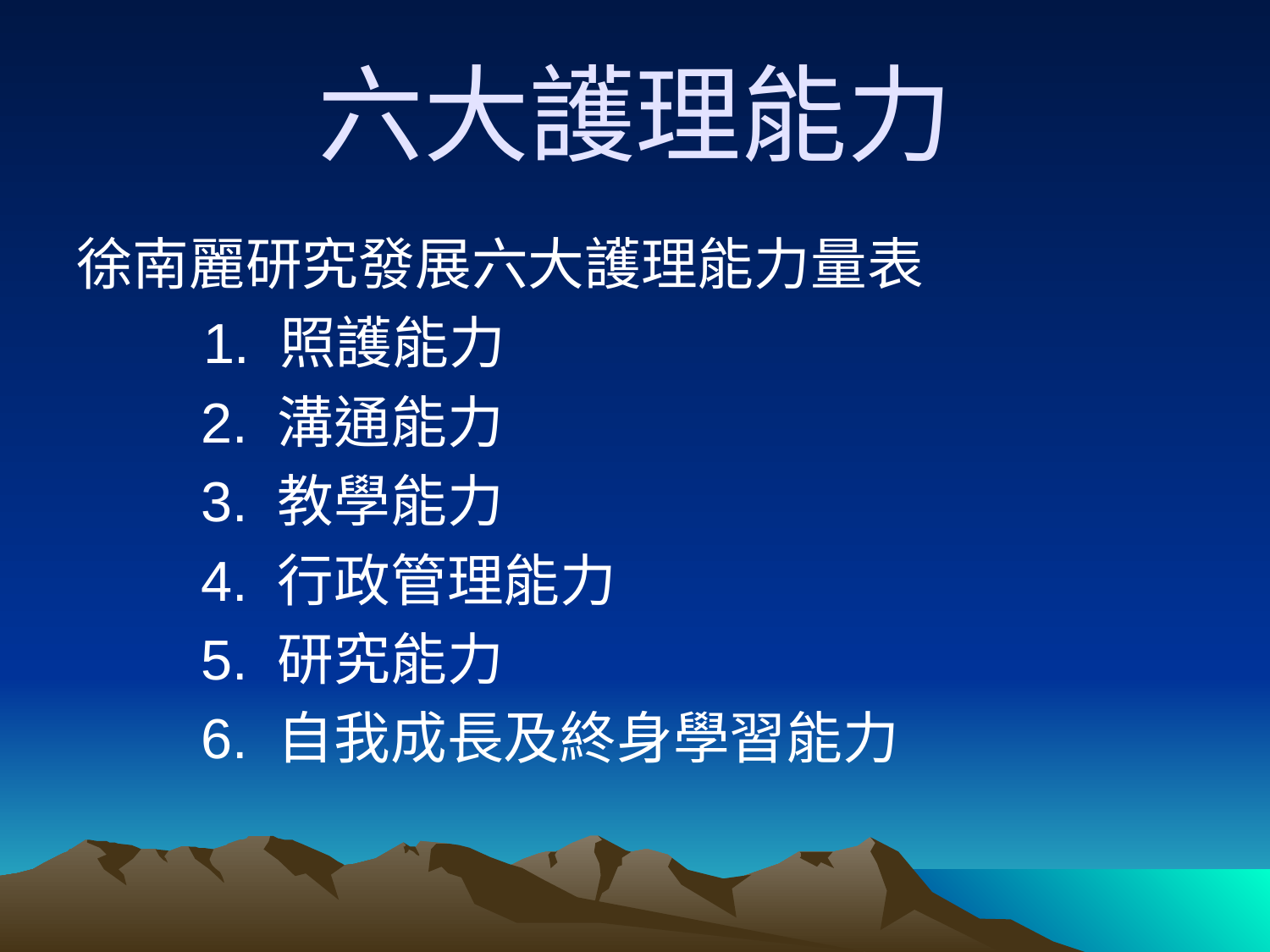

# 六大護理能力
徐南麗研究發展六大護理能力量表
 	1. 照護能力
        2. 溝通能力
        3. 教學能力
        4. 行政管理能力
        5. 研究能力
        6. 自我成長及終身學習能力